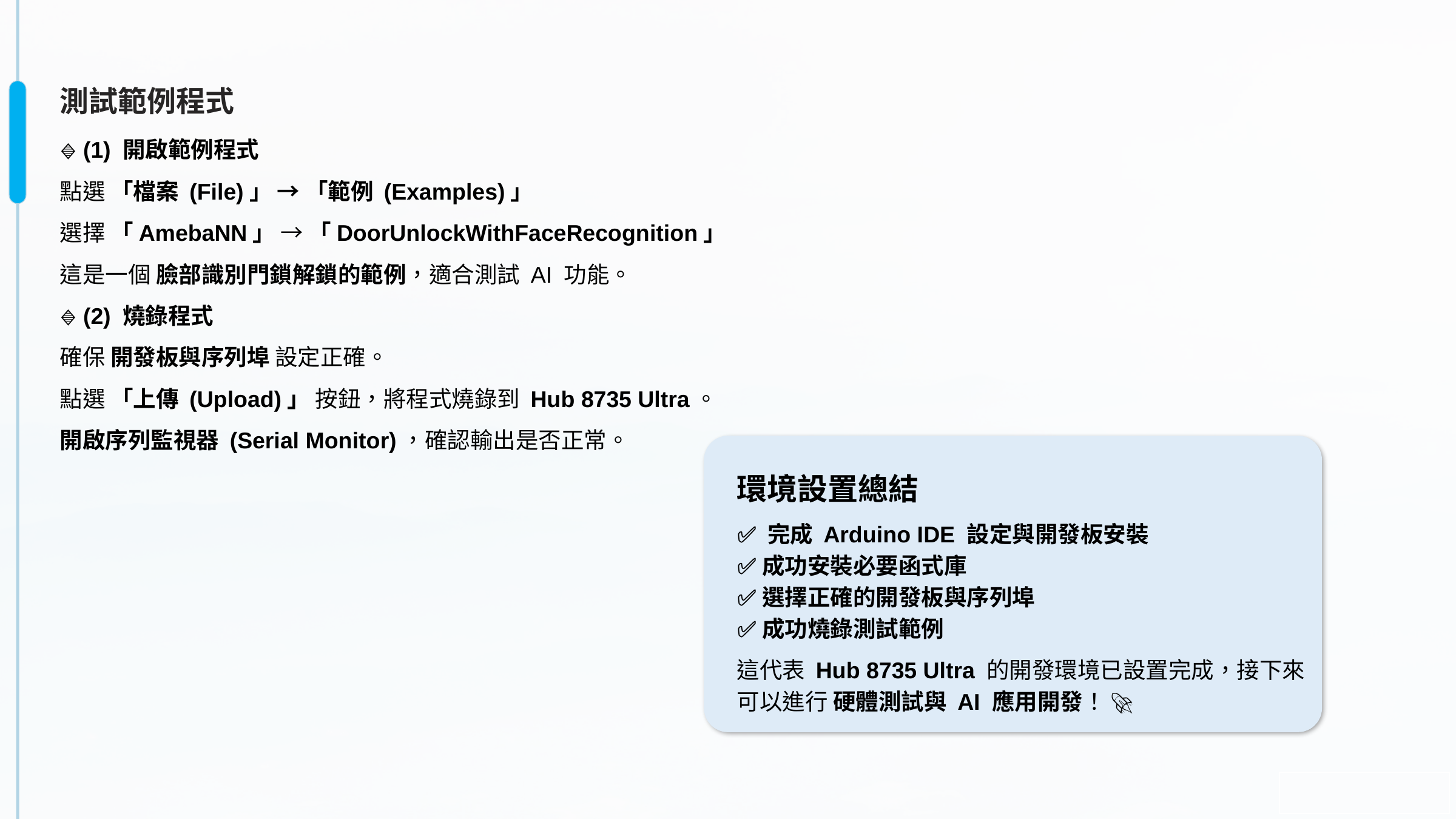

測試範例程式
🔹 (1) 開啟範例程式
點選 「檔案 (File)」 → 「範例 (Examples)」
選擇 「AmebaNN」 → 「DoorUnlockWithFaceRecognition」
這是一個 臉部識別門鎖解鎖的範例，適合測試 AI 功能。
🔹 (2) 燒錄程式
確保 開發板與序列埠 設定正確。
點選 「上傳 (Upload)」 按鈕，將程式燒錄到 Hub 8735 Ultra。
開啟序列監視器 (Serial Monitor)，確認輸出是否正常。

環境設置總結
✅ 完成 Arduino IDE 設定與開發板安裝
✅ 成功安裝必要函式庫
✅ 選擇正確的開發板與序列埠
✅ 成功燒錄測試範例
這代表 Hub 8735 Ultra 的開發環境已設置完成，接下來可以進行 硬體測試與 AI 應用開發！ 🚀